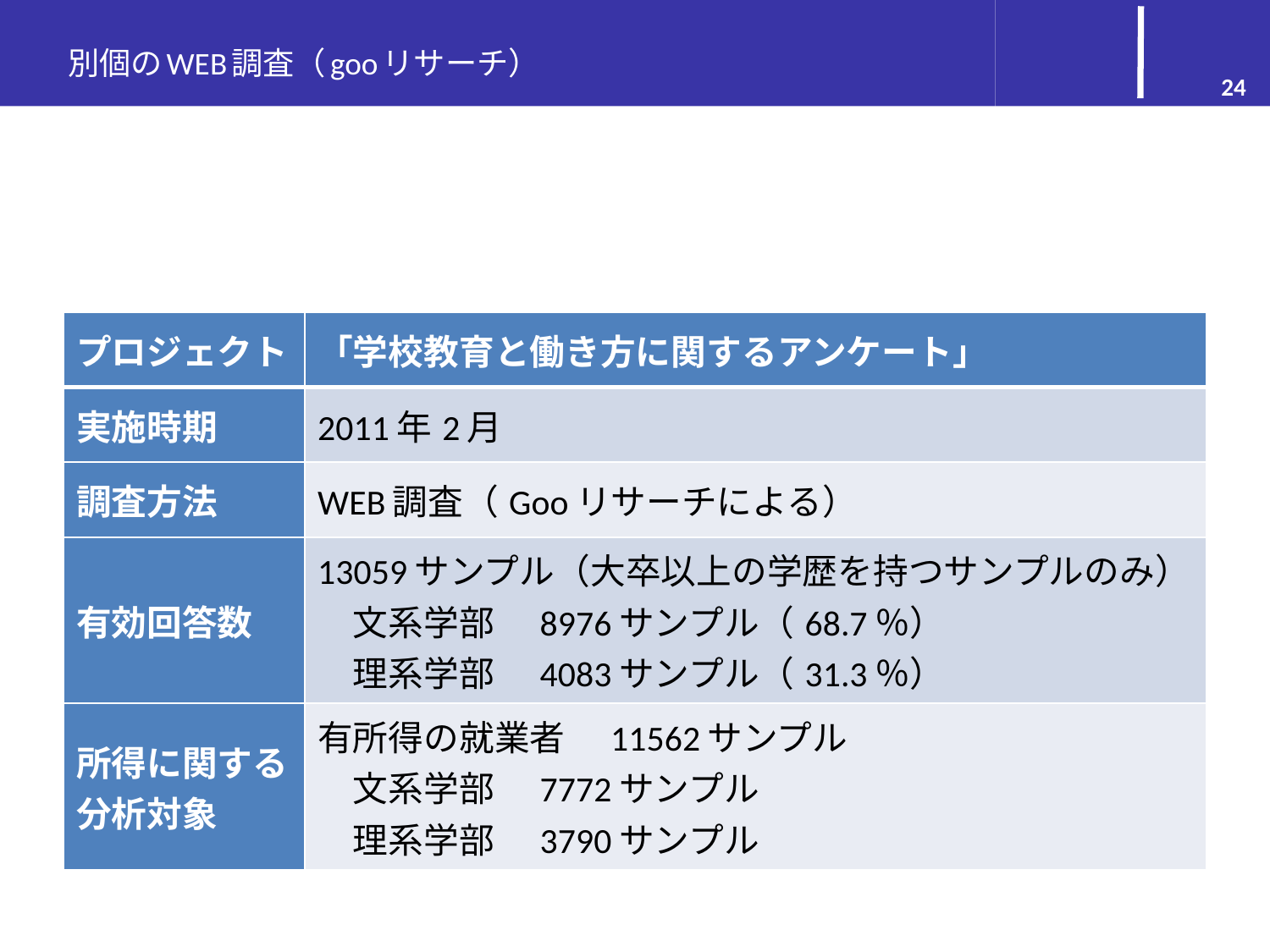

# 別個のWEB調査（gooリサーチ）
24
| プロジェクト | 「学校教育と働き方に関するアンケート」 |
| --- | --- |
| 実施時期 | 2011年2月 |
| 調査方法 | WEB調査（Gooリサーチによる） |
| 有効回答数 | 13059サンプル（大卒以上の学歴を持つサンプルのみ） 　文系学部　8976サンプル（68.7％） 　理系学部　4083サンプル（31.3％） |
| 所得に関する分析対象 | 有所得の就業者　11562サンプル 　文系学部　7772サンプル 　理系学部　3790サンプル |